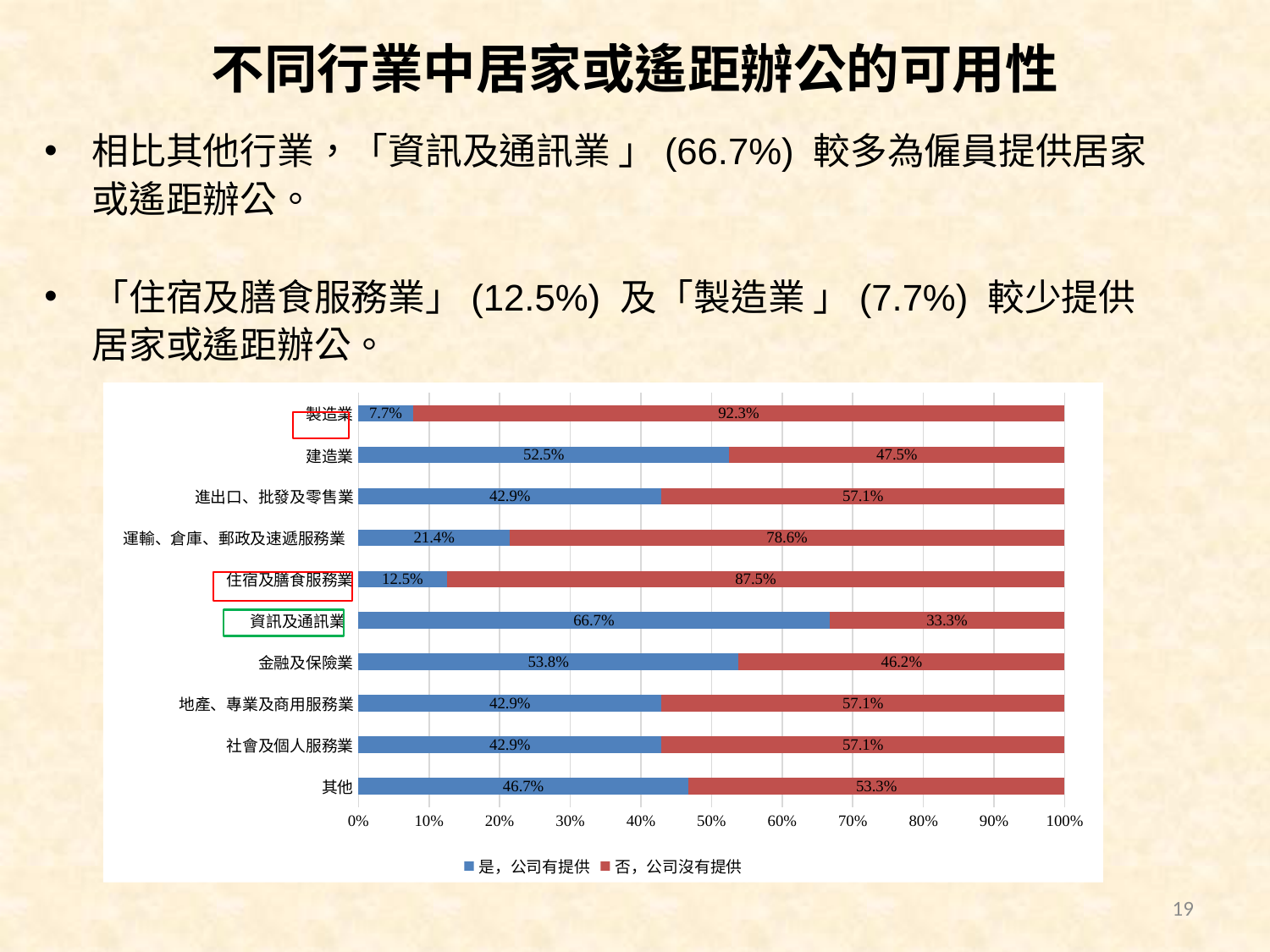

# 不同行業中居家或遙距辦公的可用性
相比其他行業，「資訊及通訊業 」(66.7%) 較多為僱員提供居家或遙距辦公。

「住宿及膳食服務業」(12.5%) 及「製造業 」(7.7%) 較少提供居家或遙距辦公。

### Chart

| Category | 是，公司有提供 | 否，公司沒有提供 |
|---|---|---|
| 其他 | 0.467 | 0.533 |
| 社會及個人服務業 | 0.429 | 0.571 |
| 地產、專業及商用服務業 | 0.429 | 0.571 |
| 金融及保險業 | 0.538 | 0.462 |
| 資訊及通訊業   | 0.667 | 0.333 |
| 住宿及膳食服務業 | 0.125 | 0.875 |
| 運輸、倉庫、郵政及速遞服務業   | 0.214 | 0.786 |
| 進出口、批發及零售業 | 0.429 | 0.571 |
| 建造業 | 0.525 | 0.475 |
| 製造業 | 0.077 | 0.923 |
19